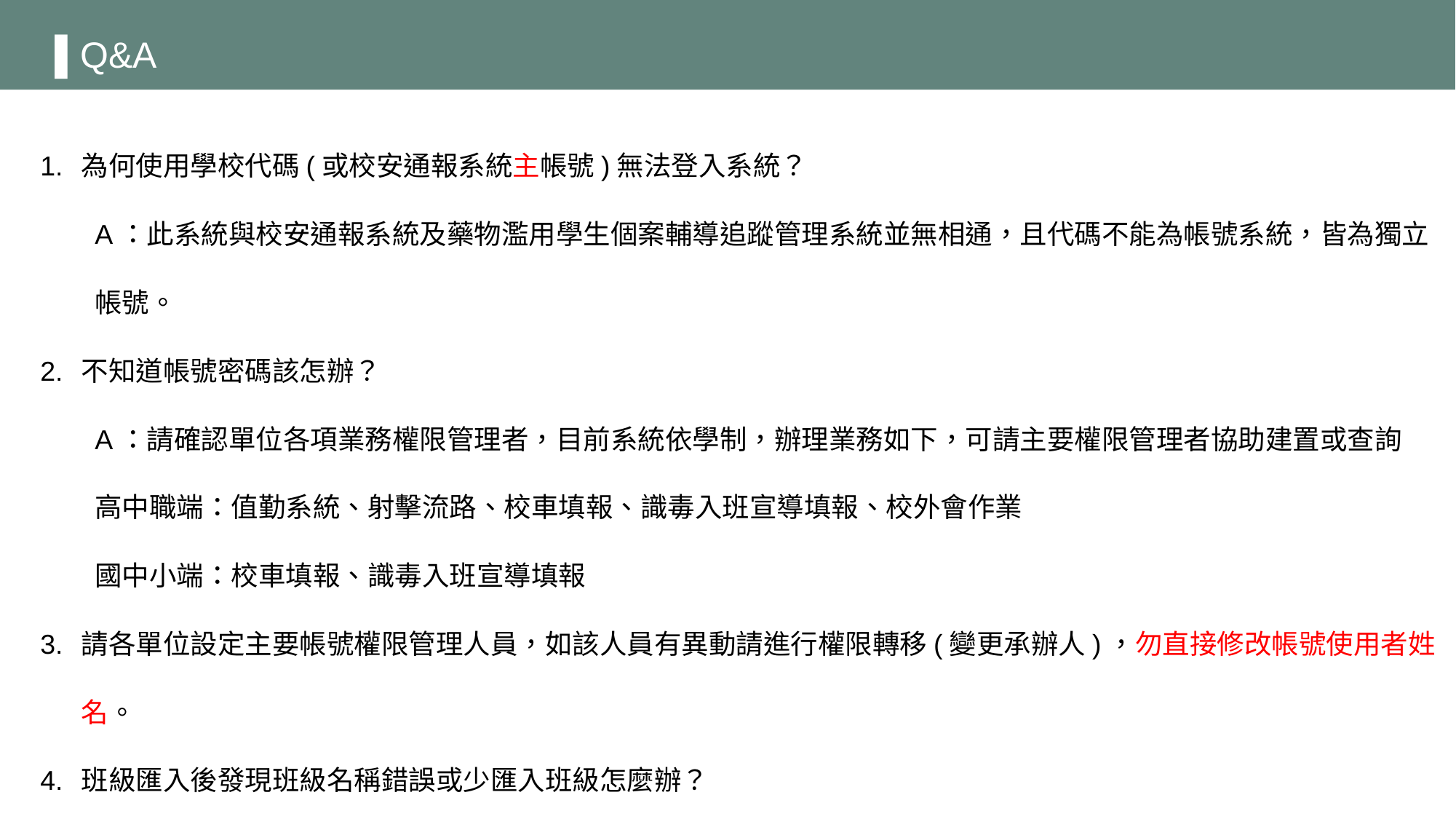

▌Q&A
為何使用學校代碼(或校安通報系統主帳號)無法登入系統？
A：此系統與校安通報系統及藥物濫用學生個案輔導追蹤管理系統並無相通，且代碼不能為帳號系統，皆為獨立帳號。
不知道帳號密碼該怎辦？
A：請確認單位各項業務權限管理者，目前系統依學制，辦理業務如下，可請主要權限管理者協助建置或查詢
高中職端：值勤系統、射擊流路、校車填報、識毒入班宣導填報、校外會作業
國中小端：校車填報、識毒入班宣導填報
請各單位設定主要帳號權限管理人員，如該人員有異動請進行權限轉移(變更承辦人)，勿直接修改帳號使用者姓名。
班級匯入後發現班級名稱錯誤或少匯入班級怎麼辦？
A：於班級匯入作業期間可進行錯誤的班級刪除(須為未入班狀態)，與單獨匯入尚未匯入的班級(不影響已匯入)